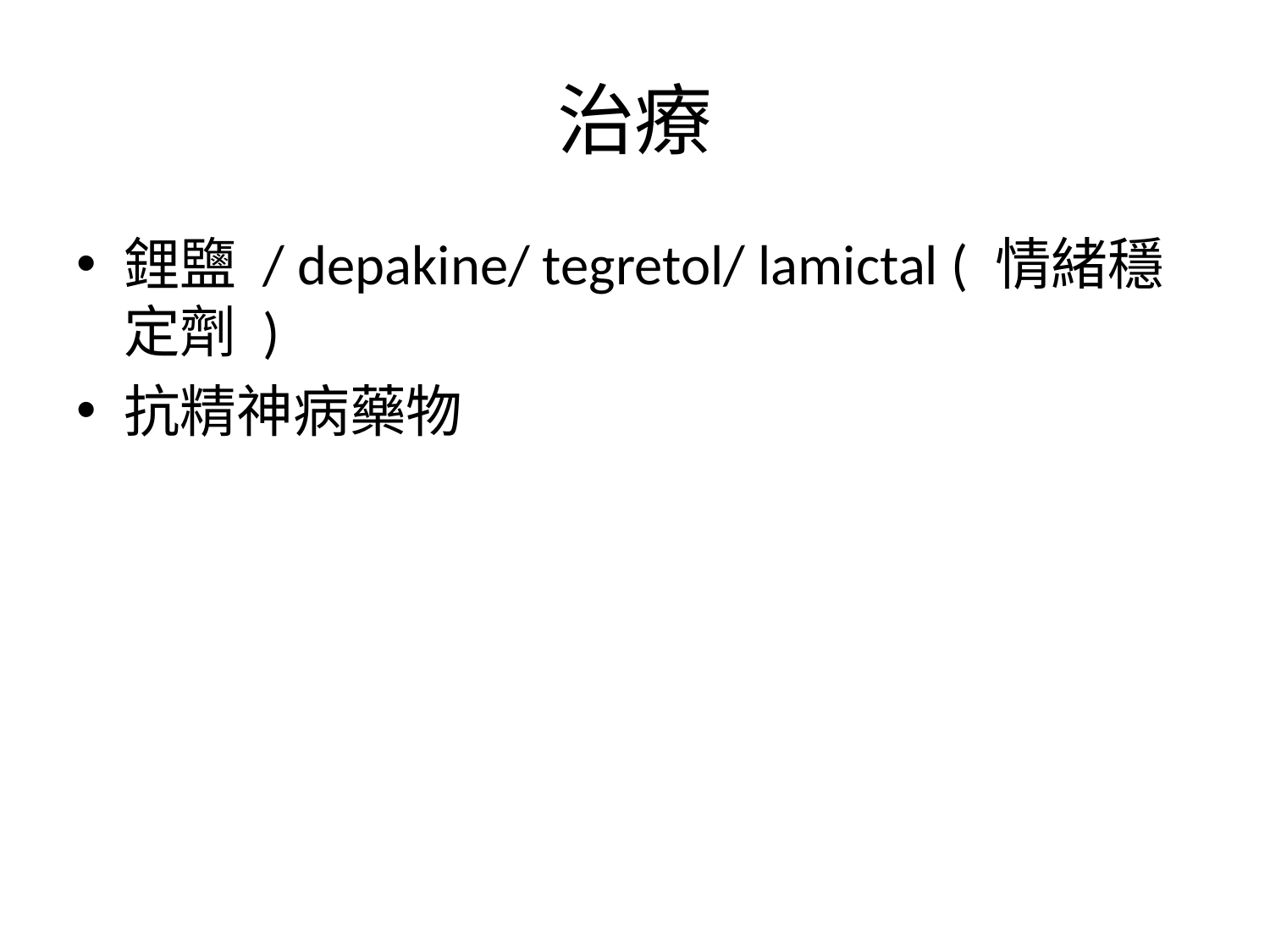

# 治療
鋰鹽 / depakine/ tegretol/ lamictal ( 情緒穩定劑 )
抗精神病藥物